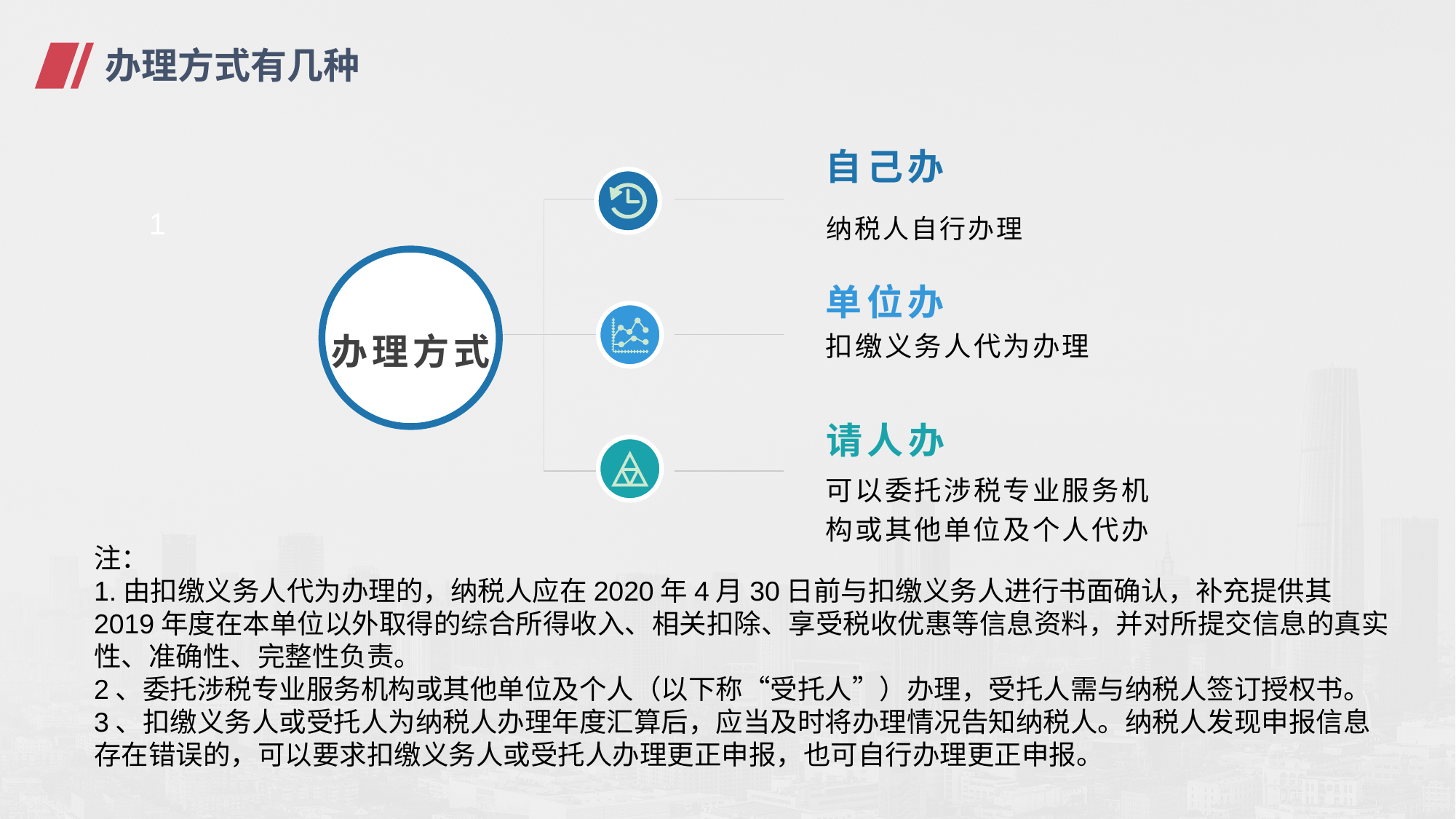

办理方式有几种

自己办

1
纳税人自行办理

单位办

办理方式
扣缴义务人代为办理

请人办

可以委托涉税专业服务机构或其他单位及个人代办
注：
1.由扣缴义务人代为办理的，纳税人应在2020年4月30日前与扣缴义务人进行书面确认，补充提供其2019年度在本单位以外取得的综合所得收入、相关扣除、享受税收优惠等信息资料，并对所提交信息的真实性、准确性、完整性负责。
2、委托涉税专业服务机构或其他单位及个人（以下称“受托人”）办理，受托人需与纳税人签订授权书。
3、扣缴义务人或受托人为纳税人办理年度汇算后，应当及时将办理情况告知纳税人。纳税人发现申报信息存在错误的，可以要求扣缴义务人或受托人办理更正申报，也可自行办理更正申报。